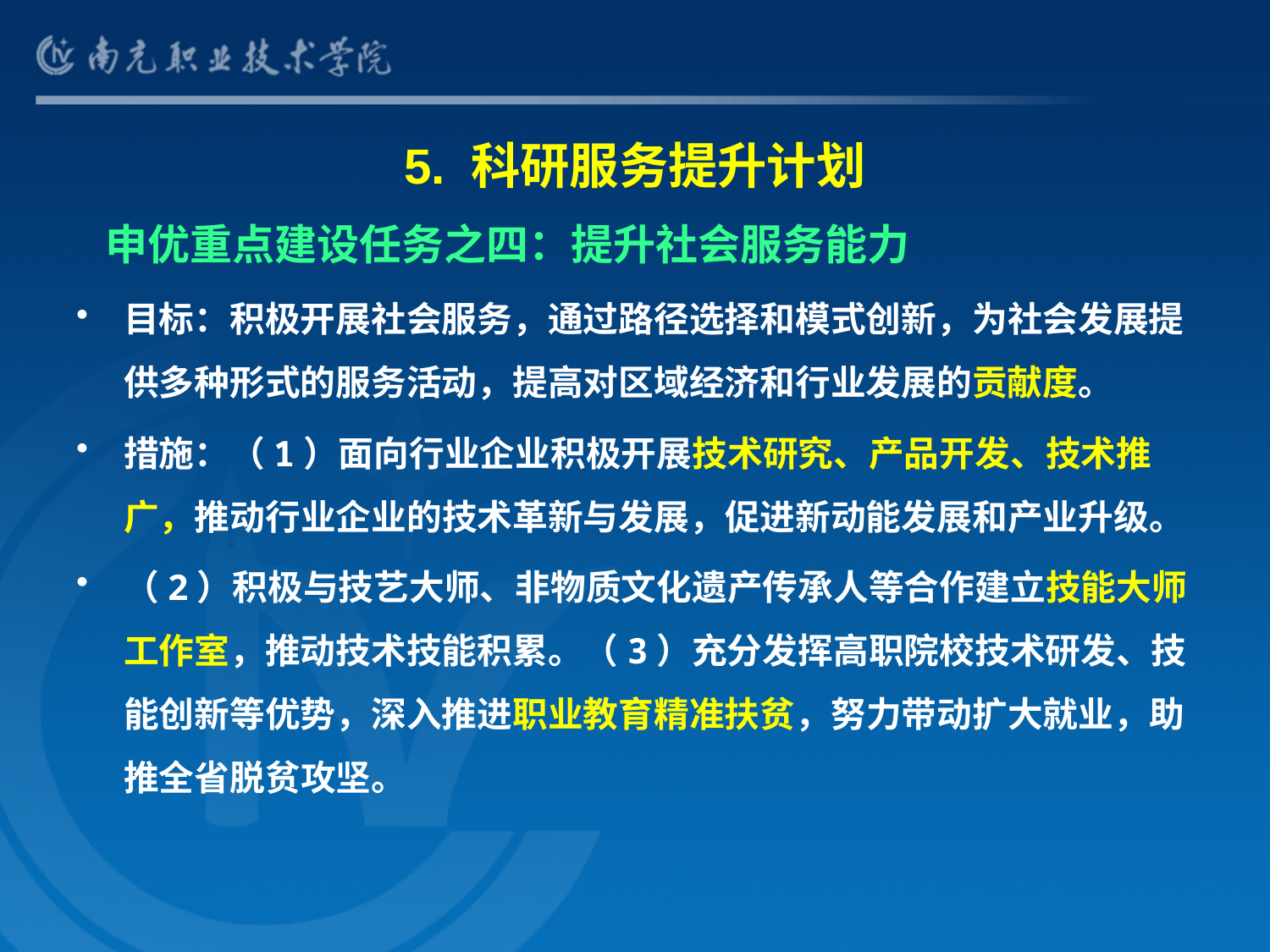

# 5. 科研服务提升计划
  申优重点建设任务之四：提升社会服务能力
目标：积极开展社会服务，通过路径选择和模式创新，为社会发展提供多种形式的服务活动，提高对区域经济和行业发展的贡献度。
措施：（1）面向行业企业积极开展技术研究、产品开发、技术推广，推动行业企业的技术革新与发展，促进新动能发展和产业升级。
（2）积极与技艺大师、非物质文化遗产传承人等合作建立技能大师工作室，推动技术技能积累。（3）充分发挥高职院校技术研发、技能创新等优势，深入推进职业教育精准扶贫，努力带动扩大就业，助推全省脱贫攻坚。